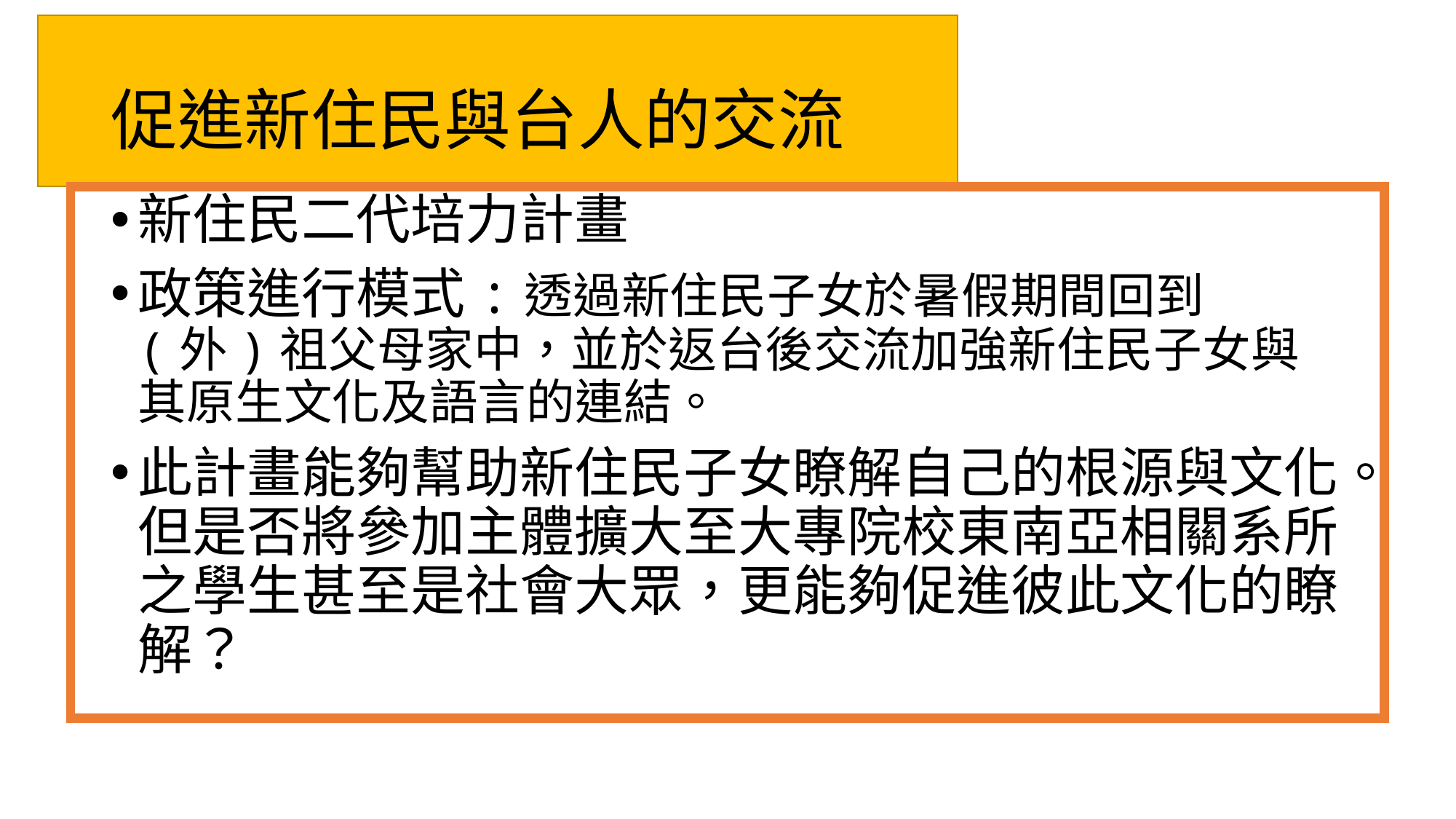

# 促進新住民與台人的交流

新住民二代培力計畫
政策進行模式:透過新住民子女於暑假期間回到(外)祖父母家中，並於返台後交流加強新住民子女與其原生文化及語言的連結。
此計畫能夠幫助新住民子女瞭解自己的根源與文化。但是否將參加主體擴大至大專院校東南亞相關系所之學生甚至是社會大眾，更能夠促進彼此文化的瞭解？